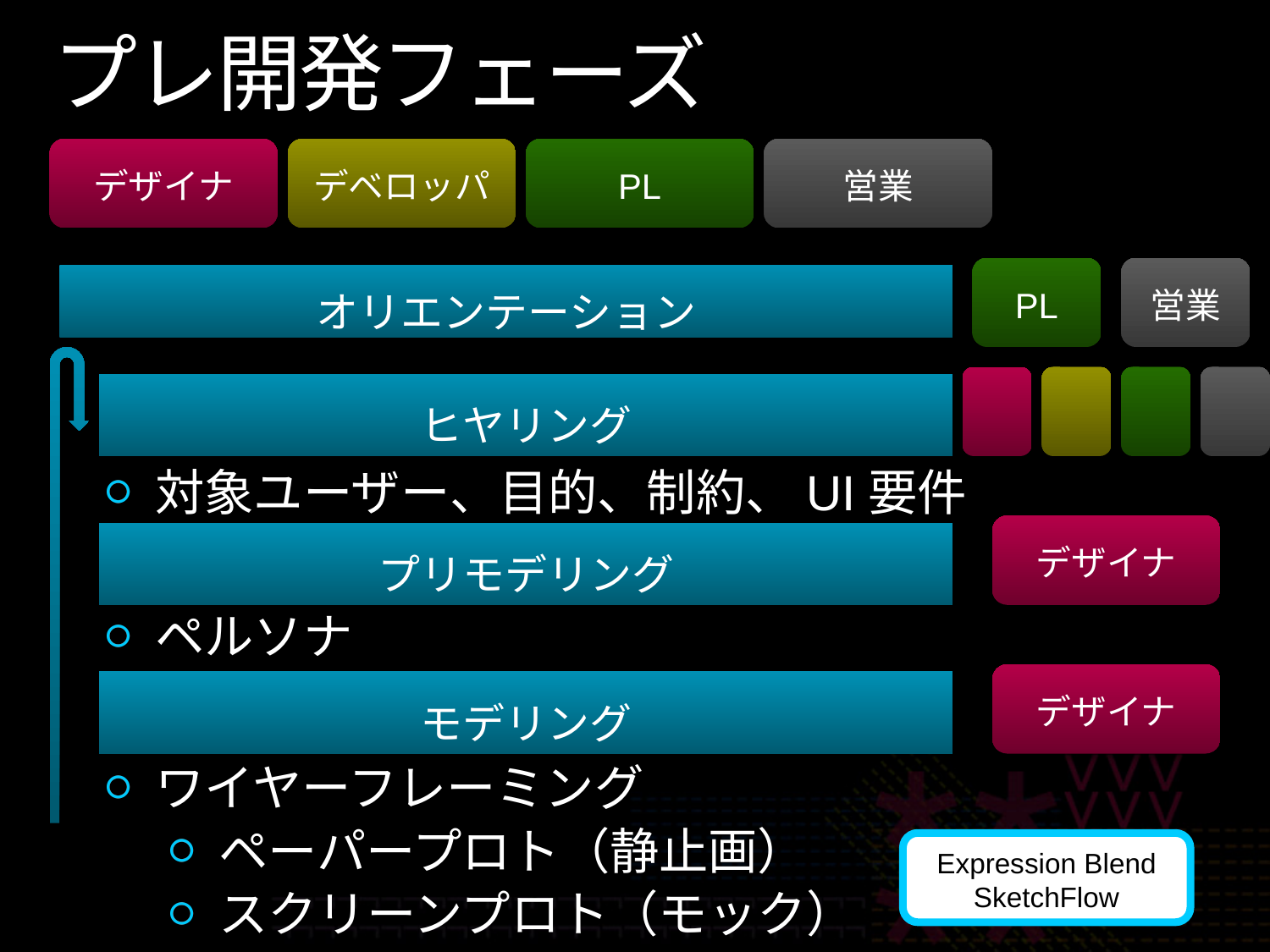

# プレ開発フェーズ
デザイナ
デベロッパ
PL
営業
PL
営業
オリエンテーション

ヒヤリング
対象ユーザー、目的、制約、UI要件
デザイナ
プリモデリング
ペルソナ
デザイナ
モデリング
ワイヤーフレーミング
ペーパープロト（静止画）
スクリーンプロト（モック）
Expression Blend SketchFlow